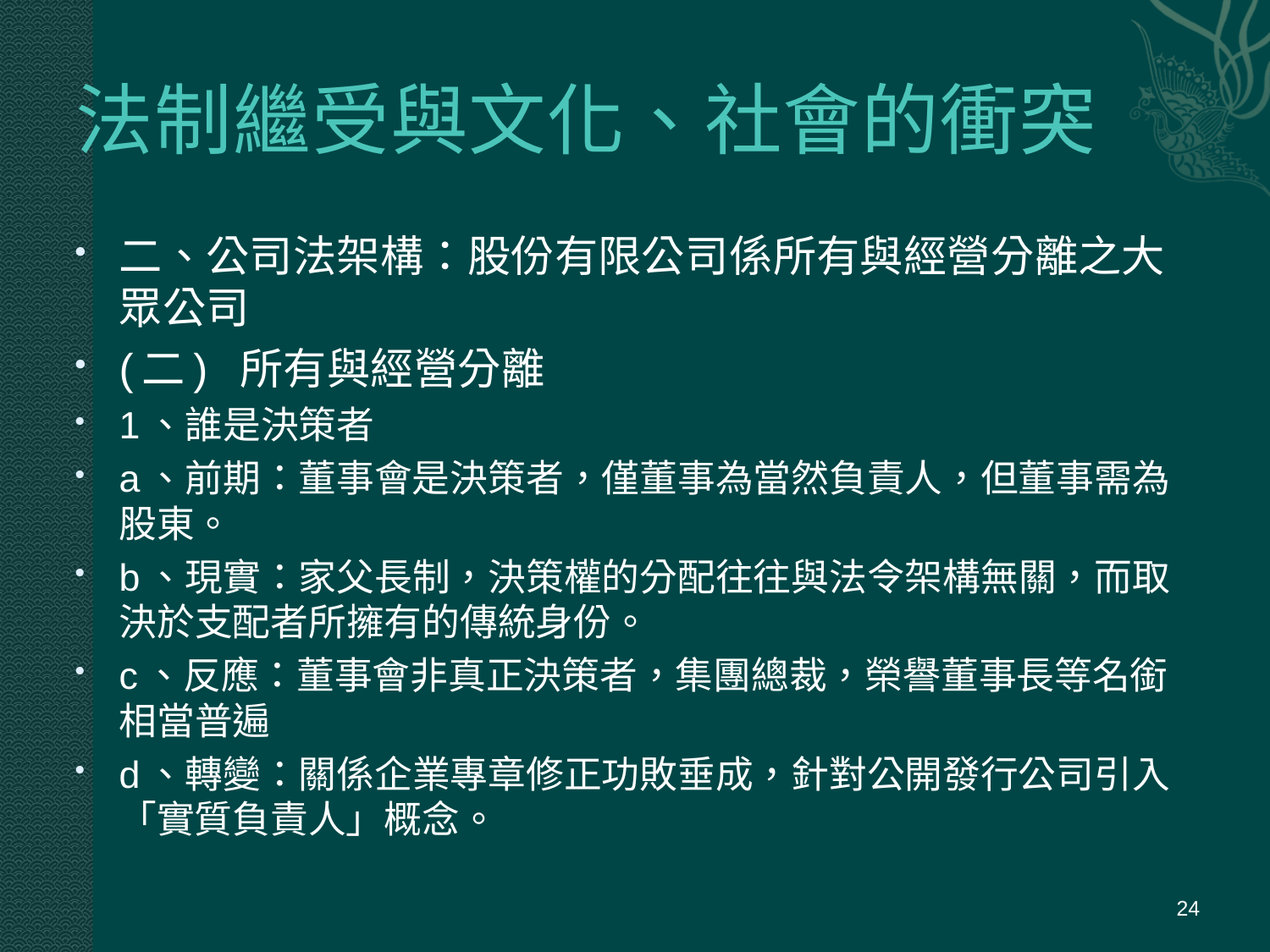

# 法制繼受與文化、社會的衝突
二、公司法架構：股份有限公司係所有與經營分離之大眾公司
(二)  所有與經營分離
1、誰是決策者
a、前期：董事會是決策者，僅董事為當然負責人，但董事需為股東。
b、現實：家父長制，決策權的分配往往與法令架構無關，而取決於支配者所擁有的傳統身份。
c、反應：董事會非真正決策者，集團總裁，榮譽董事長等名銜相當普遍
d、轉變：關係企業專章修正功敗垂成，針對公開發行公司引入「實質負責人」概念。

24